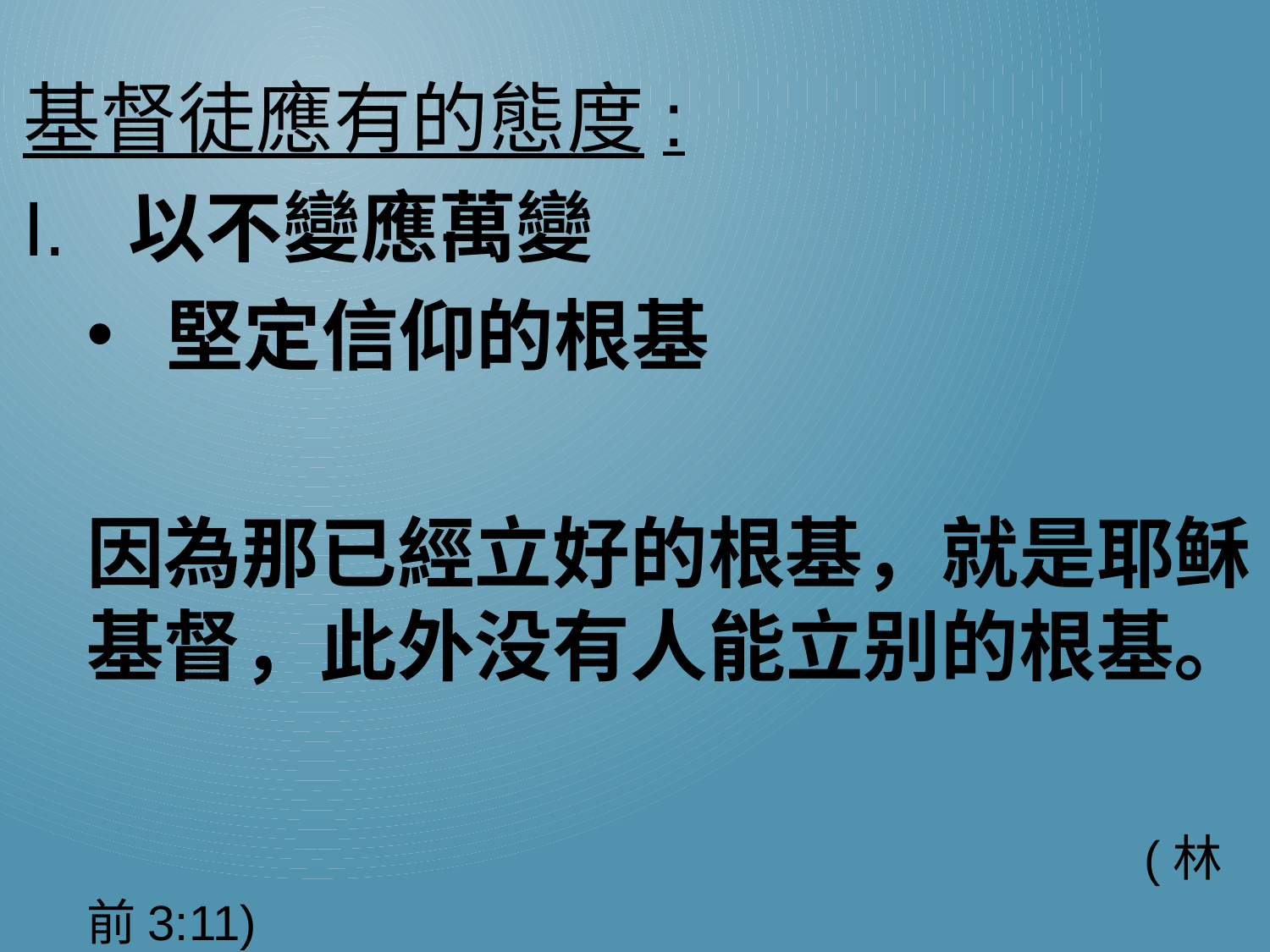

基督徒應有的態度:
I.  以不變應萬變
堅定信仰的根基

因為那已經立好的根基，就是耶稣基督，此外没有人能立别的根基。
                                                 (林前3:11)

#